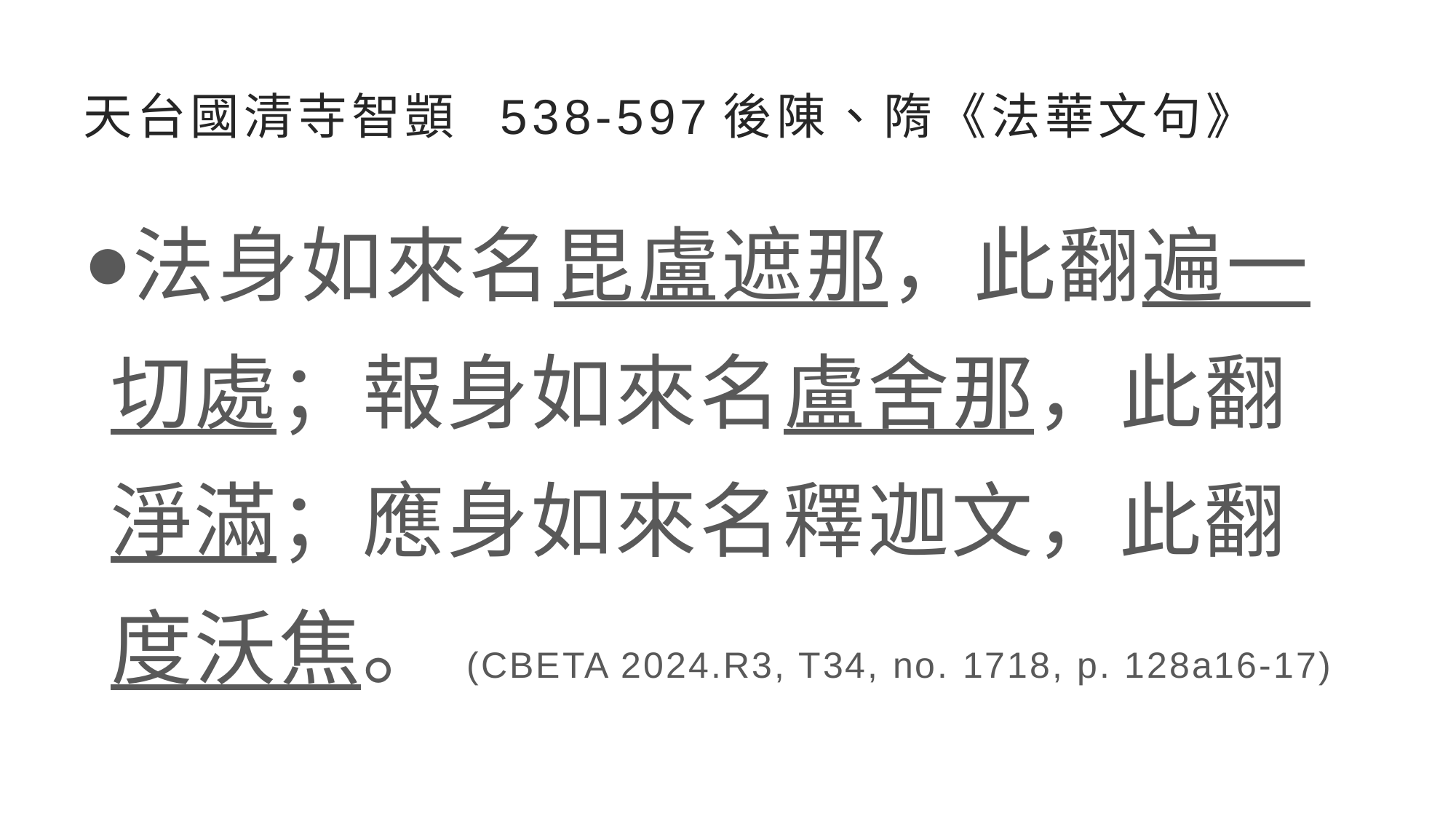

# 天台國清寺智顗  538-597後陳、隋《法華文句》
法身如來名毘盧遮那，此翻遍一切處；報身如來名盧舍那，此翻淨滿；應身如來名釋迦文，此翻度沃焦。(CBETA 2024.R3, T34, no. 1718, p. 128a16-17)